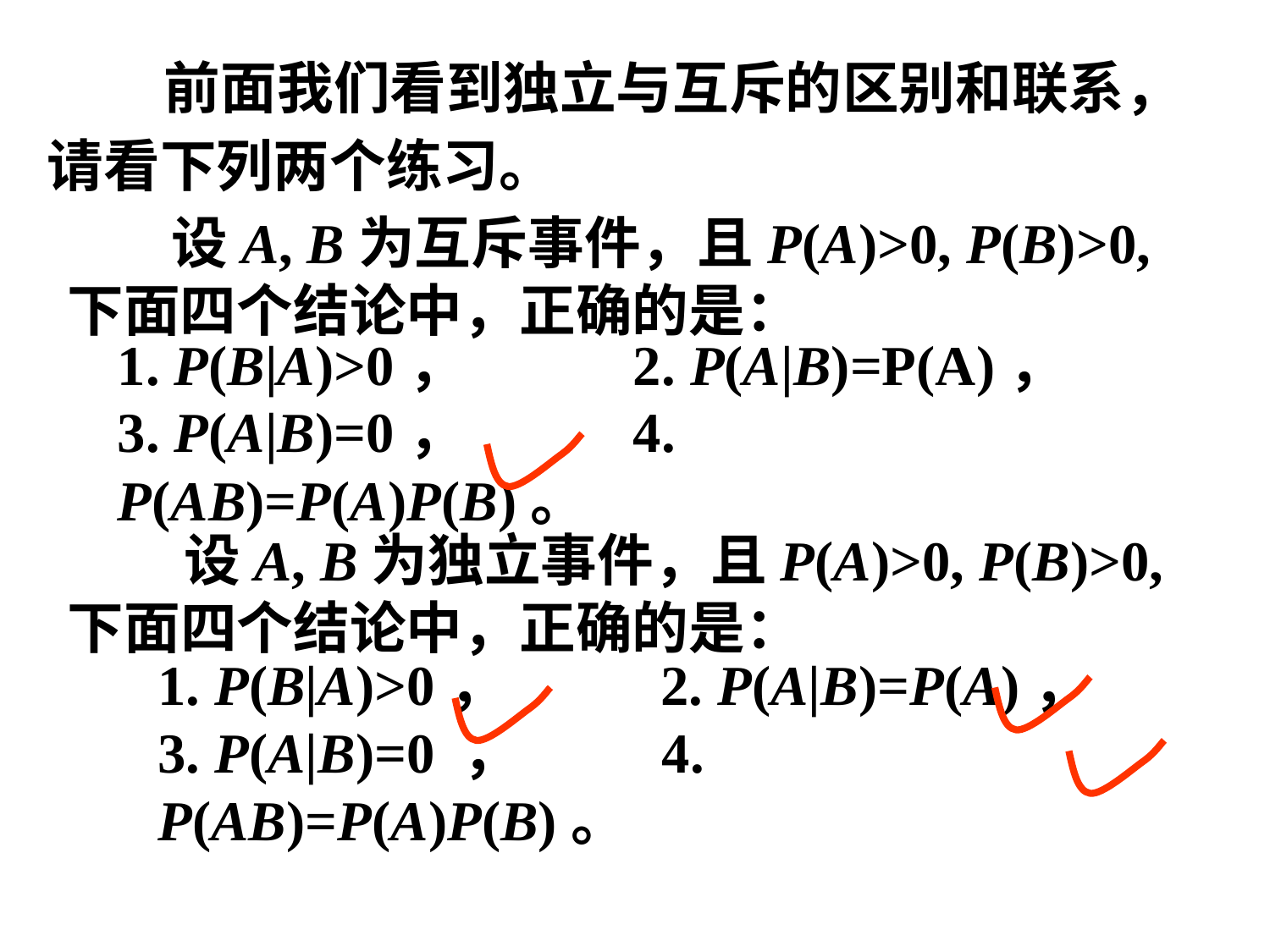

前面我们看到独立与互斥的区别和联系，请看下列两个练习。
       设A, B为互斥事件，且P(A)>0, P(B)>0,
下面四个结论中，正确的是：
1. P(B|A)>0，            2. P(A|B)=P(A)，
3. P(A|B)=0，            4. P(AB)=P(A)P(B)。

        设A, B为独立事件，且P(A)>0, P(B)>0,
下面四个结论中，正确的是：
1. P(B|A)>0，           2. P(A|B)=P(A)，
3. P(A|B)=0 ，          4. P(AB)=P(A)P(B)。